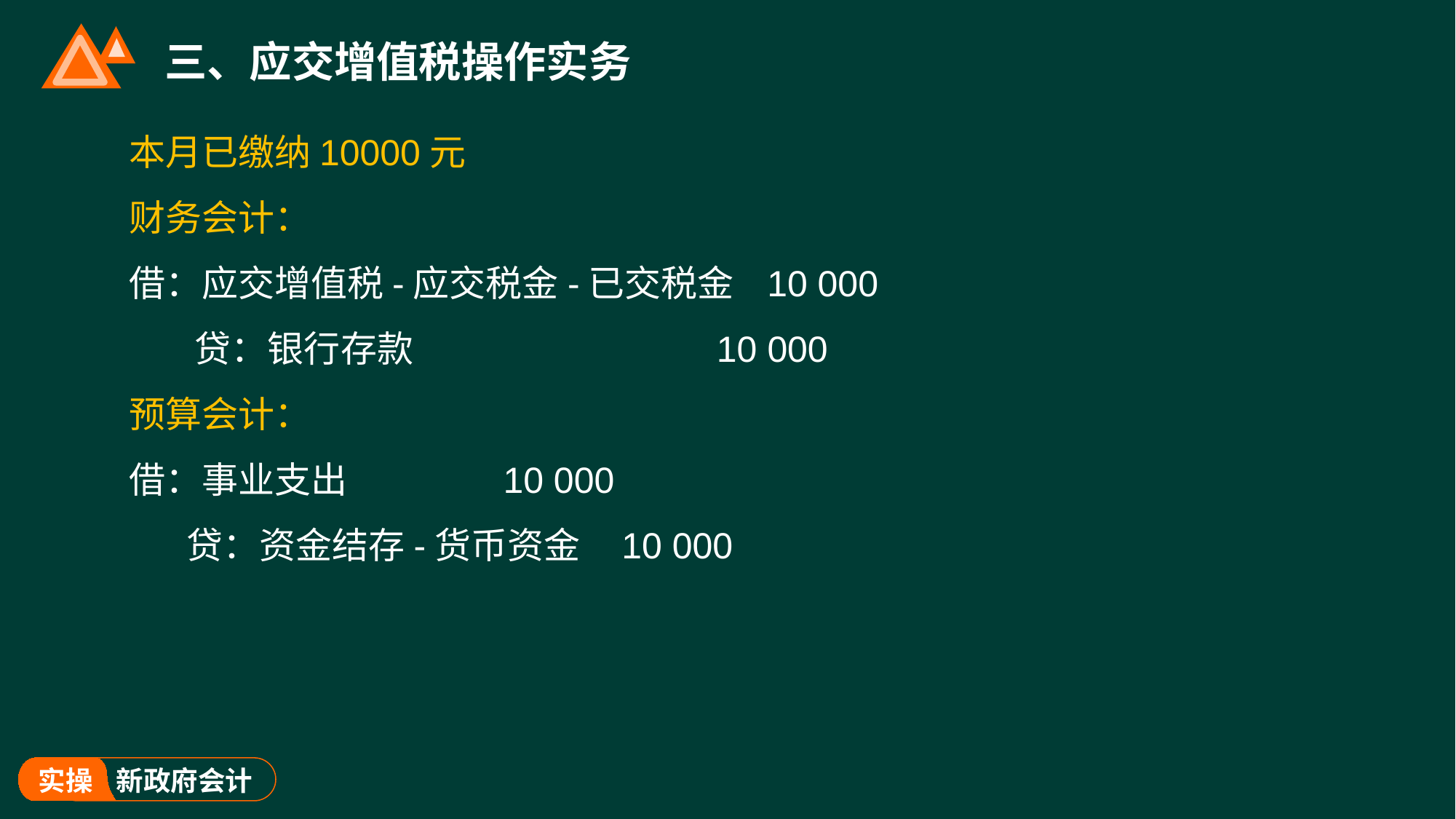

# 三、应交增值税操作实务
本月已缴纳10000元
财务会计：
借：应交增值税-应交税金-已交税金   10 000
       贷：银行存款                                    10 000
预算会计：
借：事业支出                  10 000
      贷：资金结存-货币资金    10 000